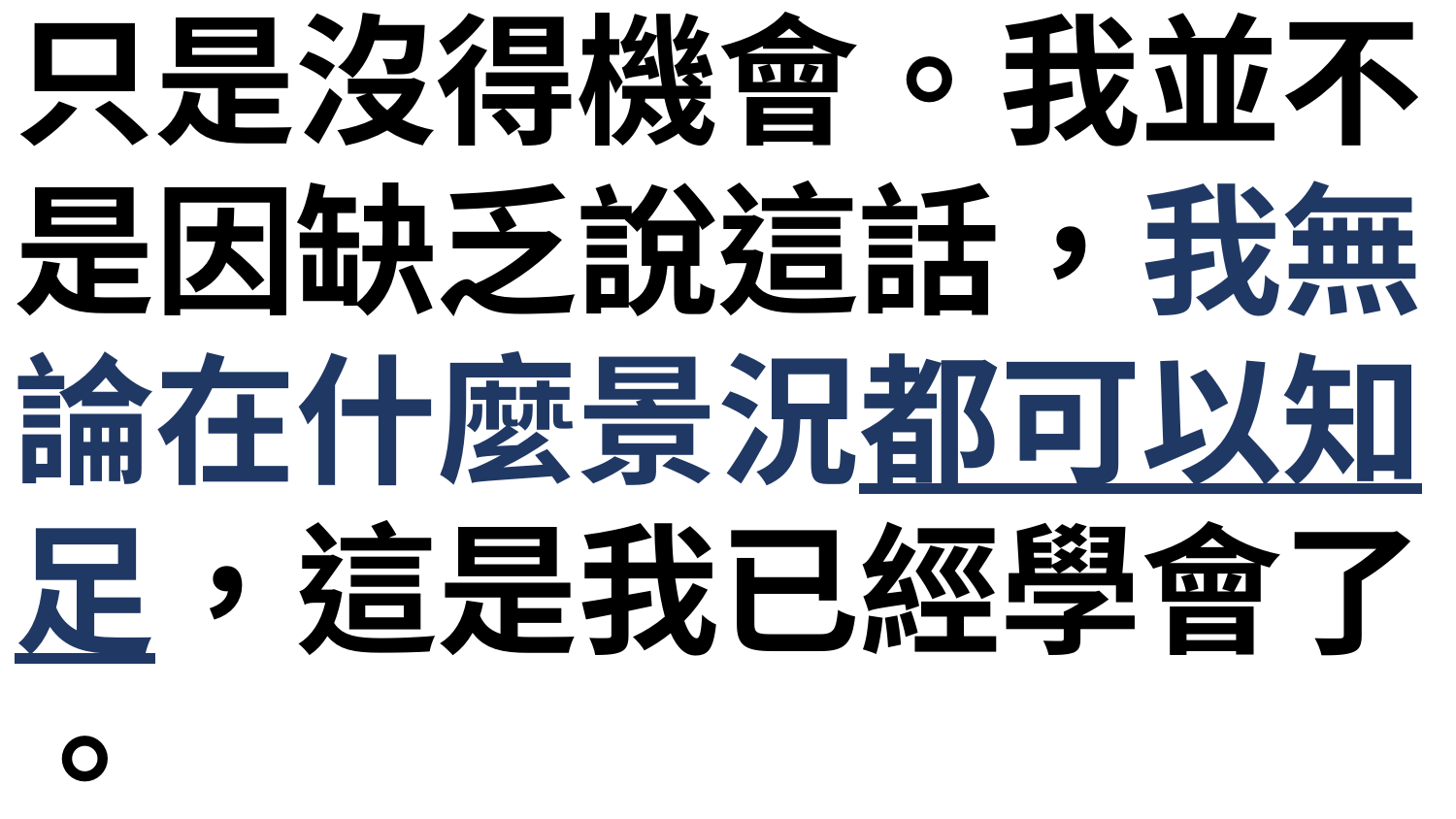

只是沒得機會。我並不是因缺乏說這話，我無論在什麼景況都可以知足，這是我已經學會了
。